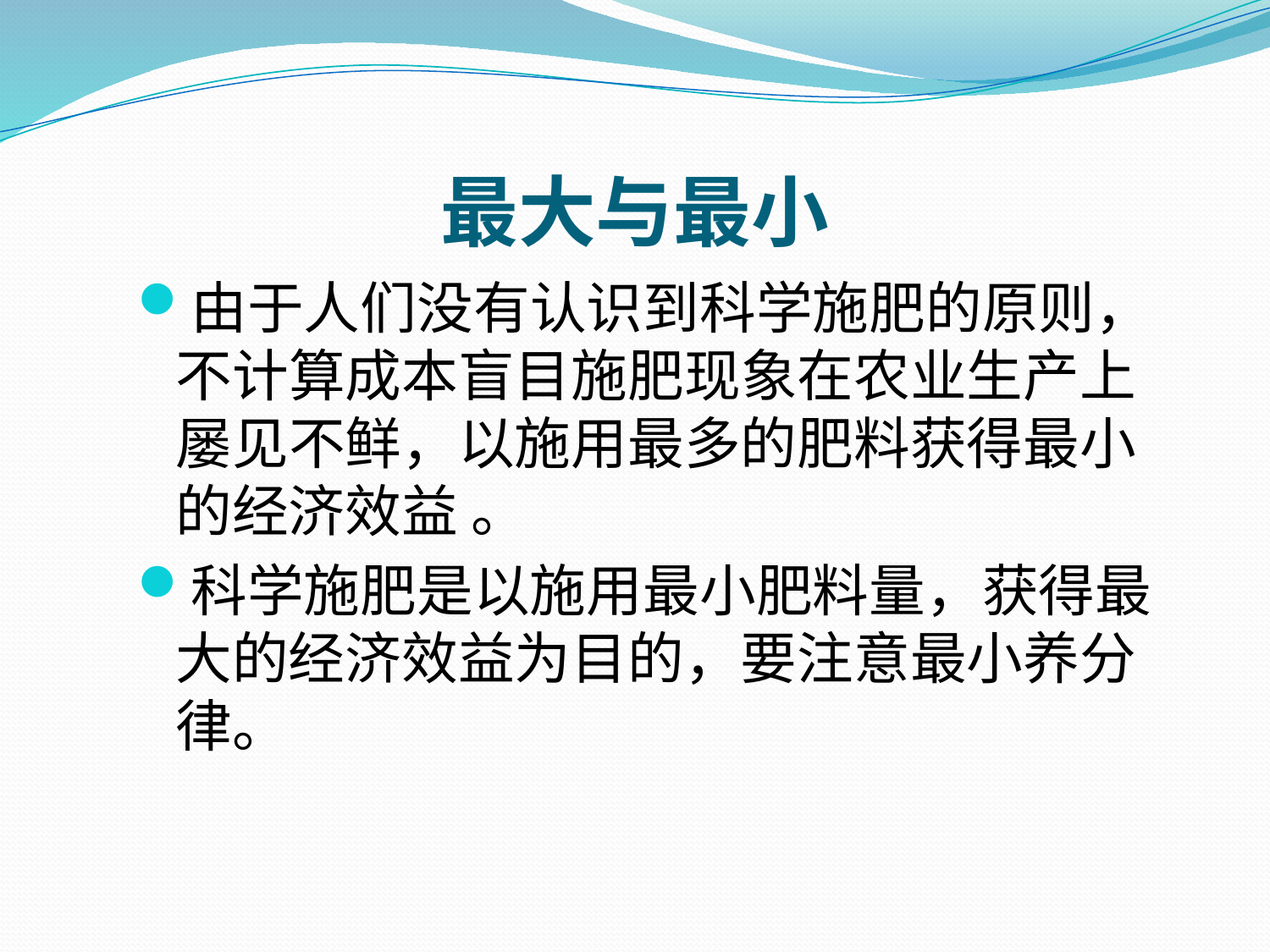

# 最大与最小
由于人们没有认识到科学施肥的原则，不计算成本盲目施肥现象在农业生产上屡见不鲜，以施用最多的肥料获得最小的经济效益 。
科学施肥是以施用最小肥料量，获得最大的经济效益为目的，要注意最小养分律。